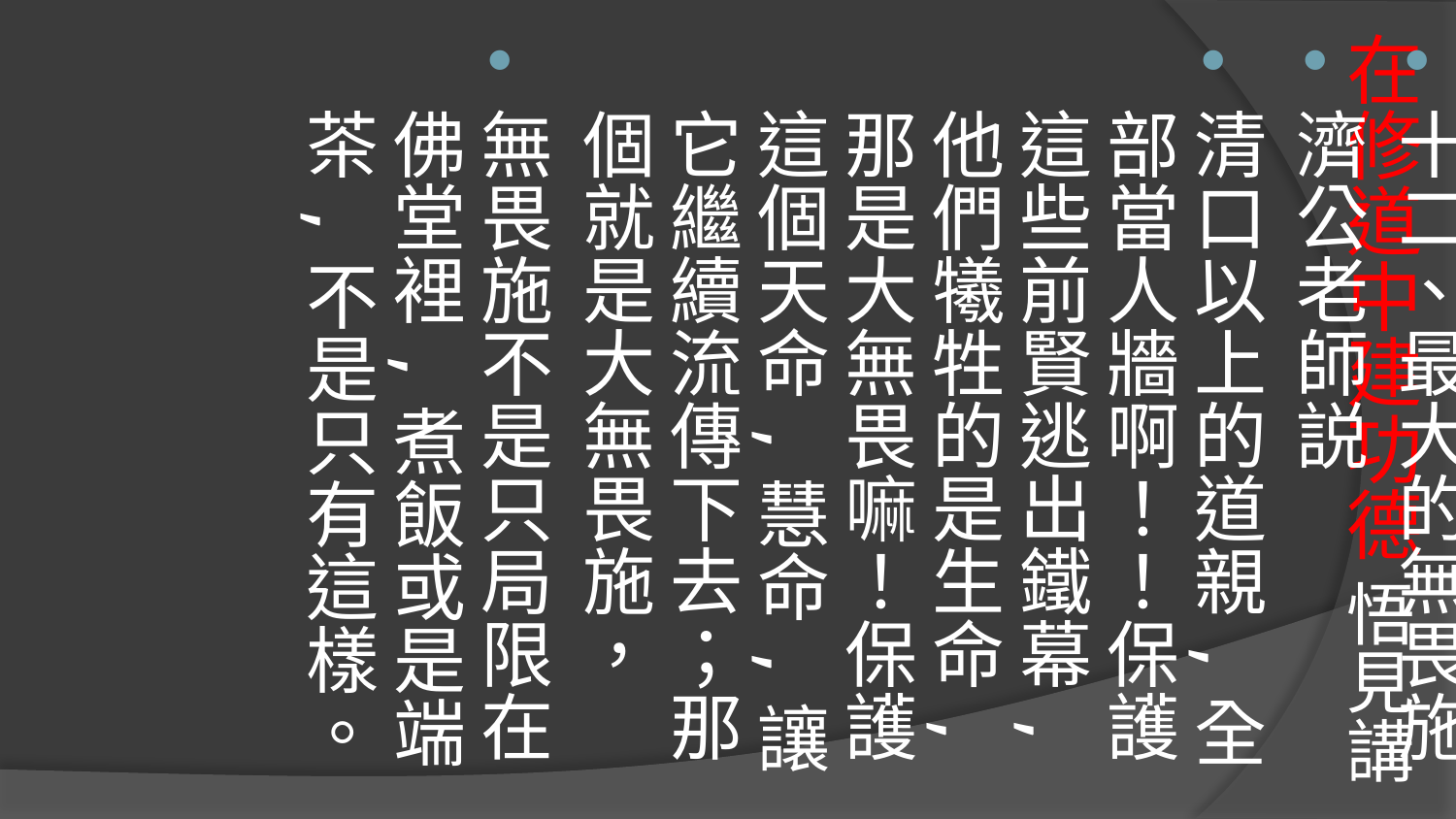

# 在修道中建功德 悟見講
十二、最大的無畏施
濟公老師説
清口以上的道親,全部當人牆啊！！保護這些前賢逃出鐵幕,他們犧牲的是生命,那是大無畏嘛！保護這個天命,慧命,讓它繼續流傳下去；那個就是大無畏施，
無畏施不是只局限在佛堂裡,煮飯或是端茶,不是只有這樣。